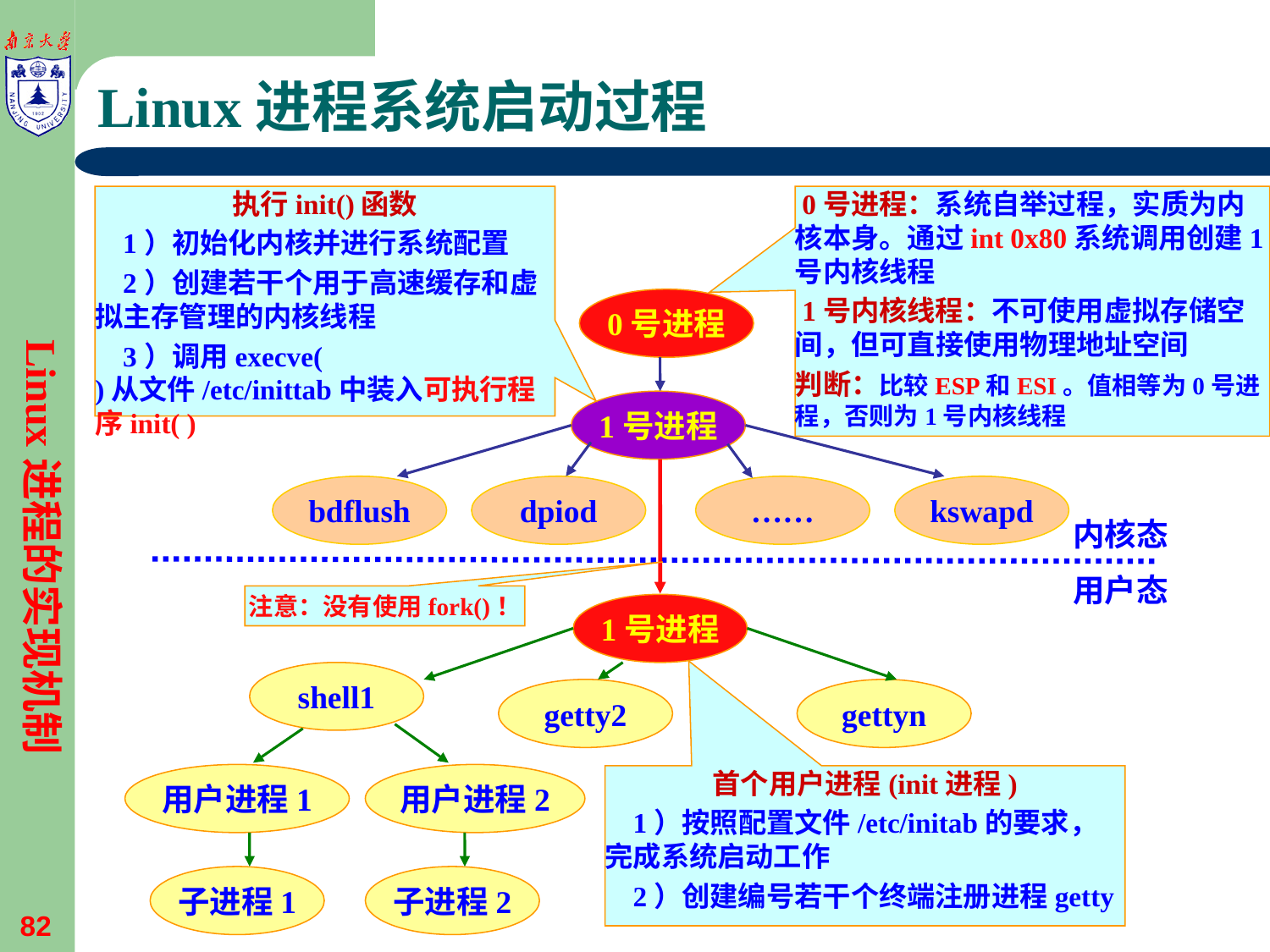

# Linux进程系统启动过程

执行init()函数
    1）初始化内核并进行系统配置
    2）创建若干个用于高速缓存和虚拟主存管理的内核线程
    3）调用execve( )从文件/etc/inittab中装入可执行程序init( )
 0号进程：系统自举过程，实质为内核本身。通过int 0x80系统调用创建1号内核线程
 1号内核线程：不可使用虚拟存储空间，但可直接使用物理地址空间
判断：比较ESP和ESI。值相等为0号进程，否则为1号内核线程
Linux进程的实现机制
0号进程

1号进程

bdflush
dpiod
……
kswapd
内核态

用户态
注意：没有使用fork()！
1号进程

shell1

getty2
gettyn

用户进程1
用户进程2
首个用户进程(init进程)
    1）按照配置文件/etc/initab的要求，完成系统启动工作
    2）创建编号若干个终端注册进程getty

子进程1
子进程2
82